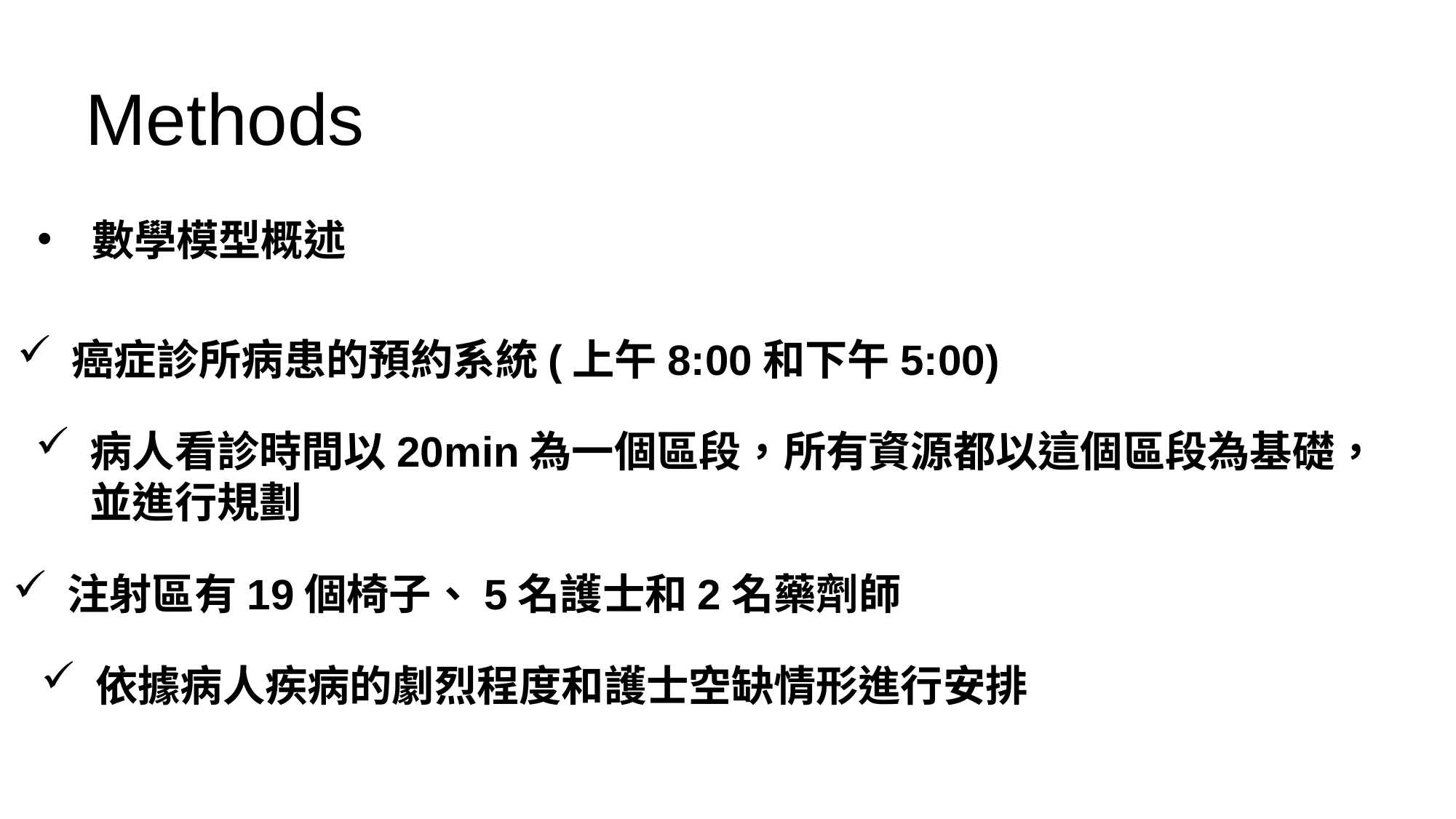

Methods
數學模型概述
癌症診所病患的預約系統(上午8:00和下午5:00)
病人看診時間以20min為一個區段，所有資源都以這個區段為基礎，並進行規劃
注射區有19個椅子、5名護士和2名藥劑師
依據病人疾病的劇烈程度和護士空缺情形進行安排